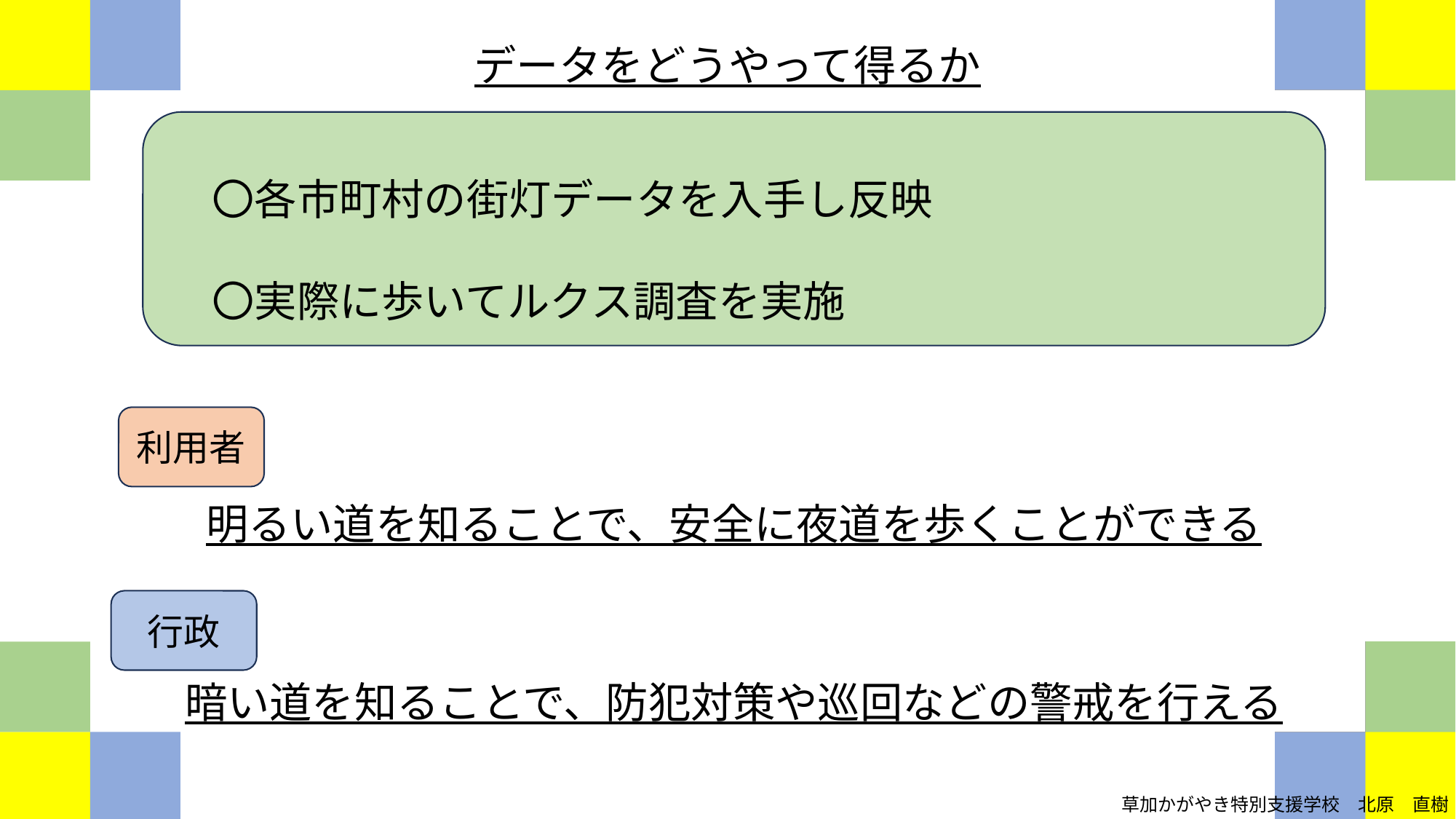

データをどうやって得るか

〇各市町村の街灯データを入手し反映
〇実際に歩いてルクス調査を実施
利用者
明るい道を知ることで、安全に夜道を歩くことができる
行政
暗い道を知ることで、防犯対策や巡回などの警戒を行える